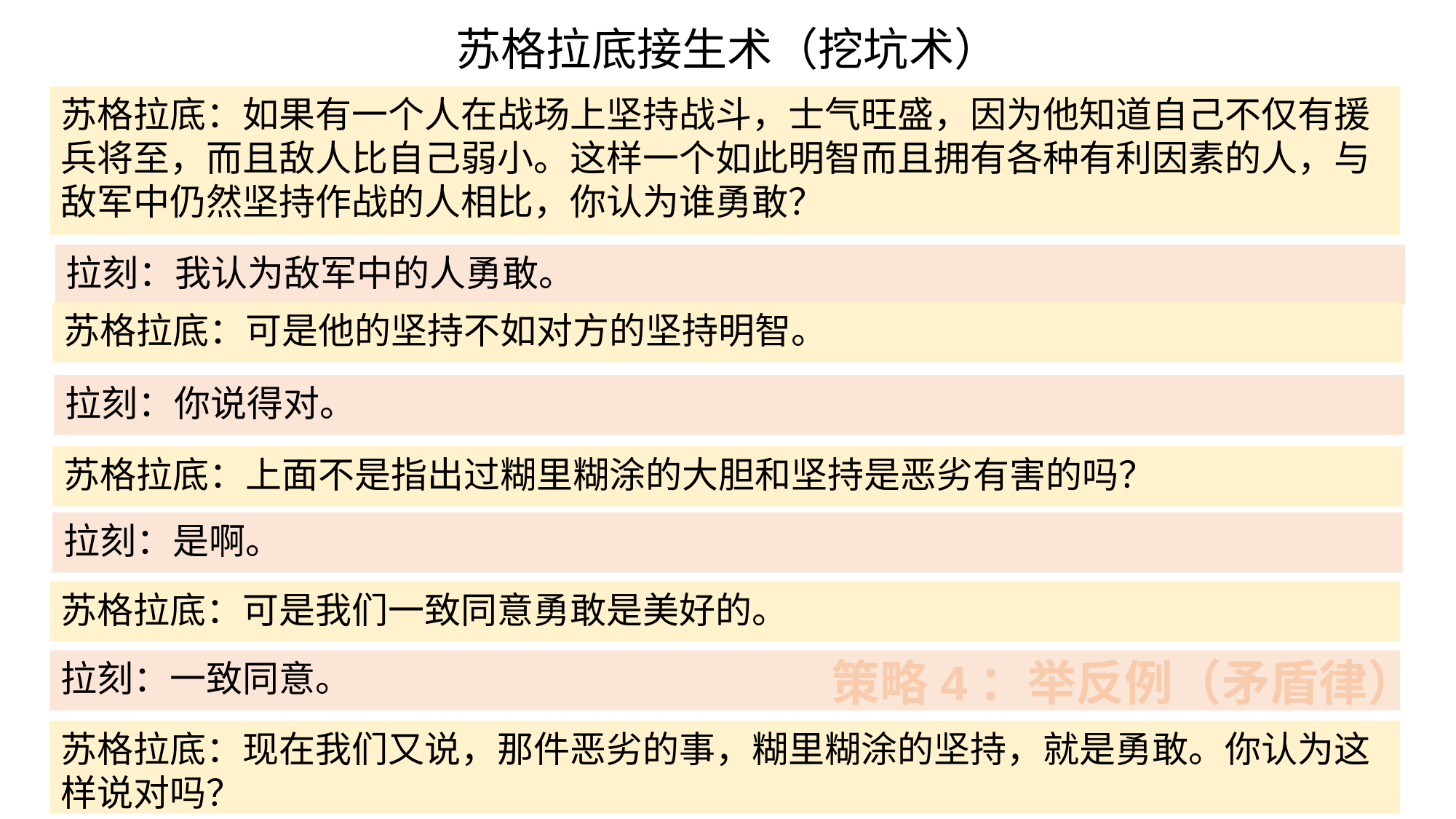

# 苏格拉底接生术（挖坑术）
苏格拉底：如果有一个人在战场上坚持战斗，士气旺盛，因为他知道自己不仅有援兵将至，而且敌人比自己弱小。这样一个如此明智而且拥有各种有利因素的人，与敌军中仍然坚持作战的人相比，你认为谁勇敢？
拉刻：我认为敌军中的人勇敢。

苏格拉底：可是他的坚持不如对方的坚持明智。
拉刻：你说得对。

苏格拉底：上面不是指出过糊里糊涂的大胆和坚持是恶劣有害的吗？
拉刻：是啊。

苏格拉底：可是我们一致同意勇敢是美好的。
策略4：举反例（矛盾律）
拉刻：一致同意。

苏格拉底：现在我们又说，那件恶劣的事，糊里糊涂的坚持，就是勇敢。你认为这样说对吗？